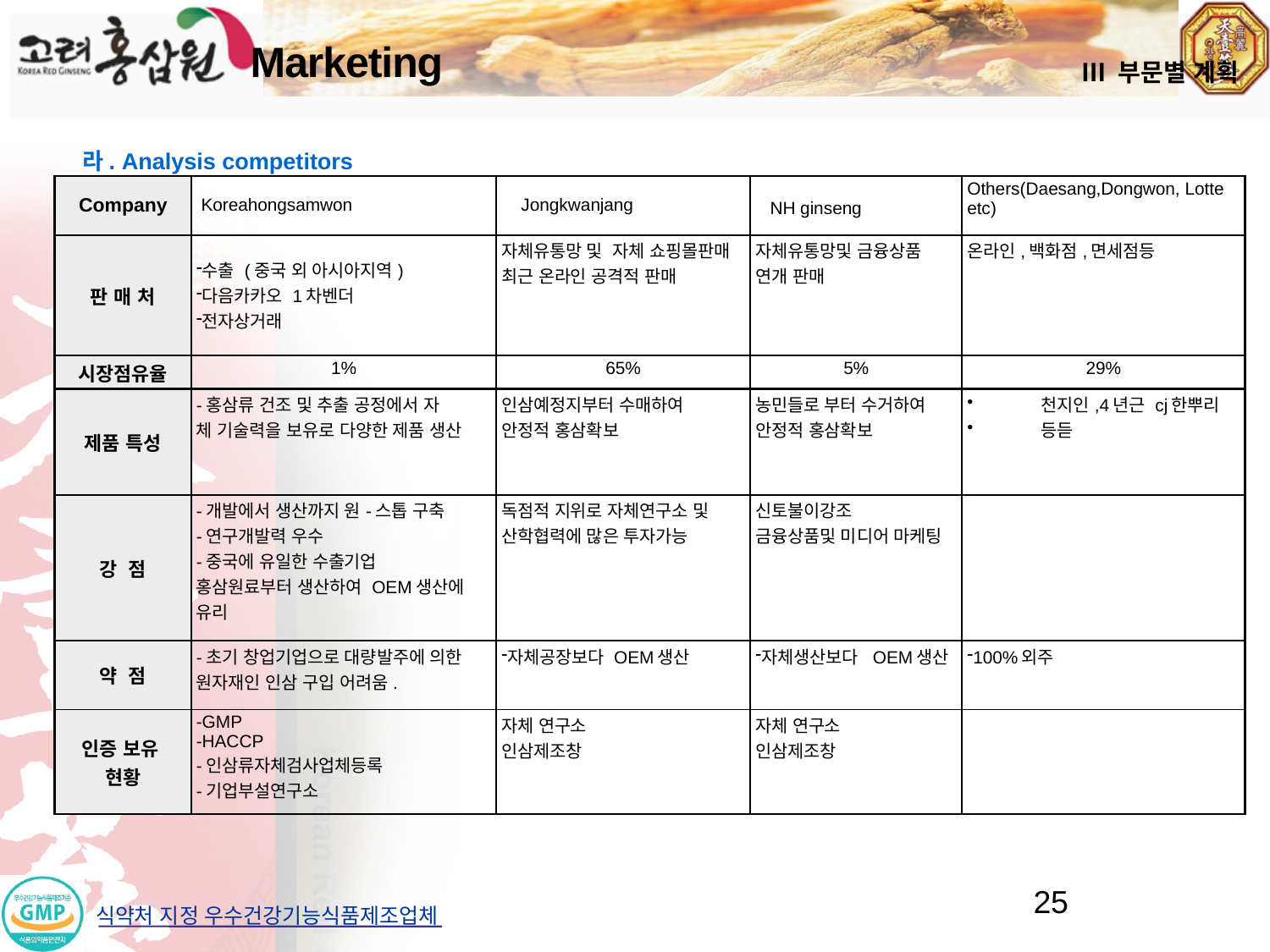

Marketing
Ⅲ 부문별 계획

라. Analysis competitors
| Company | Koreahongsamwon | Jongkwanjang | NH ginseng | Others(Daesang,Dongwon, Lotte etc) |
| --- | --- | --- | --- | --- |
| 판 매 처 | 수출 (중국 외 아시아지역) 다음카카오 1차벤더 전자상거래 | 자체유통망 및 자체 쇼핑몰판매 최근 온라인 공격적 판매 | 자체유통망및 금융상품 연개 판매 | 온라인,백화점,면세점등 |
| 시장점유율 | 1% | 65% | 5% | 29% |
| 제품 특성 | -홍삼류 건조 및 추출 공정에서 자 체 기술력을 보유로 다양한 제품 생산 | 인삼예정지부터 수매하여 안정적 홍삼확보 | 농민들로 부터 수거하여 안정적 홍삼확보 | 천지인,4년근 cj한뿌리 등듣 |
| 강 점 | -개발에서 생산까지 원-스톱 구축 -연구개발력 우수 -중국에 유일한 수출기업 홍삼원료부터 생산하여 OEM생산에 유리 | 독점적 지위로 자체연구소 및 산학협력에 많은 투자가능 | 신토불이강조 금융상품및 미디어 마케팅 |  |
| 약 점 | -초기 창업기업으로 대량발주에 의한 원자재인 인삼 구입 어려움. | 자체공장보다 OEM생산 | 자체생산보다 OEM생산 | 100%외주 |
| 인증 보유 현황 | -GMP -HACCP -인삼류자체검사업체등록 -기업부설연구소 | 자체 연구소 인삼제조창 | 자체 연구소 인삼제조창 |  |
25
24